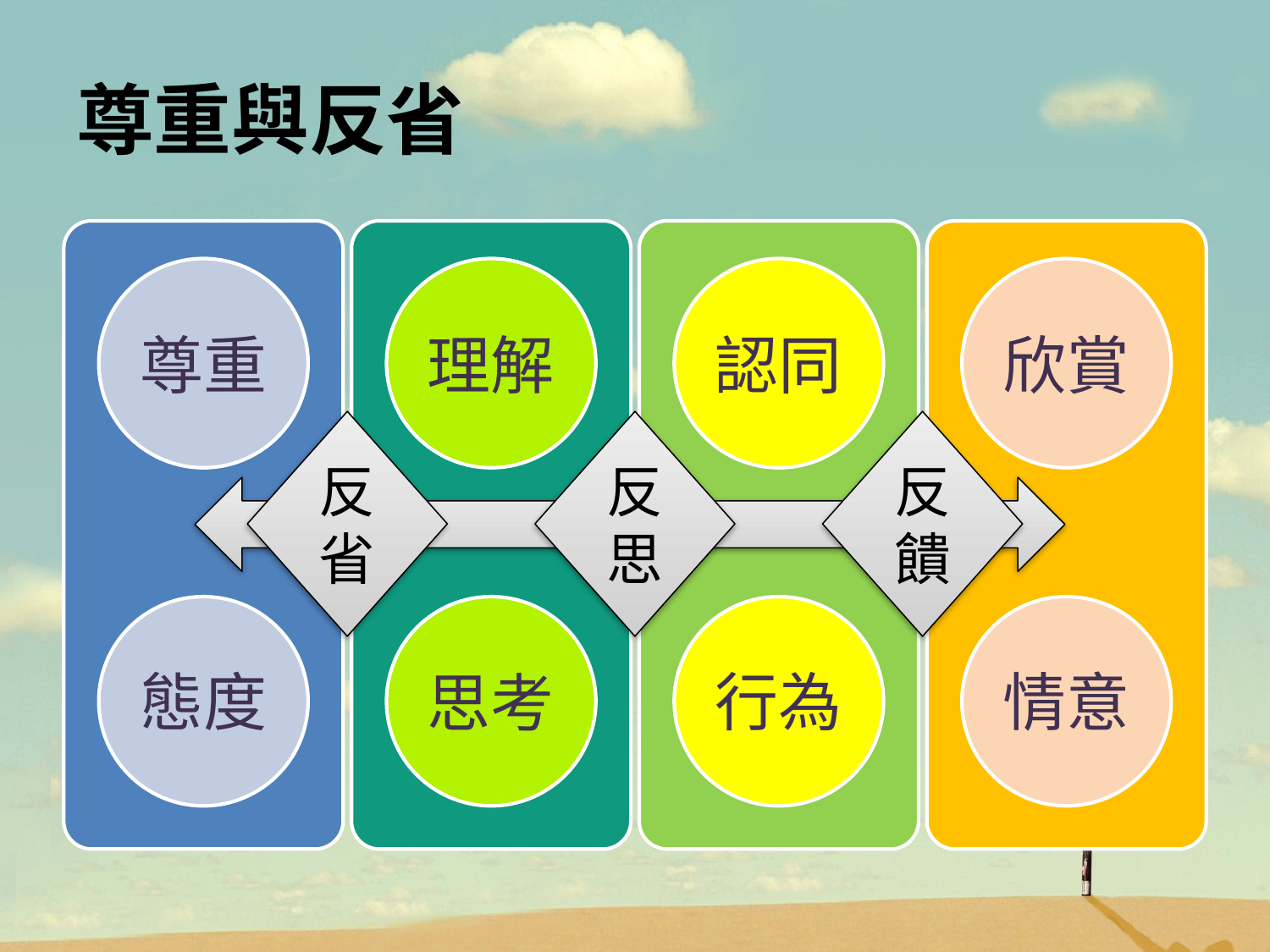

尊重與反省

欣賞
認同
理解
尊重
反
省
反
思
反
饋

情意
態度
行為
思考